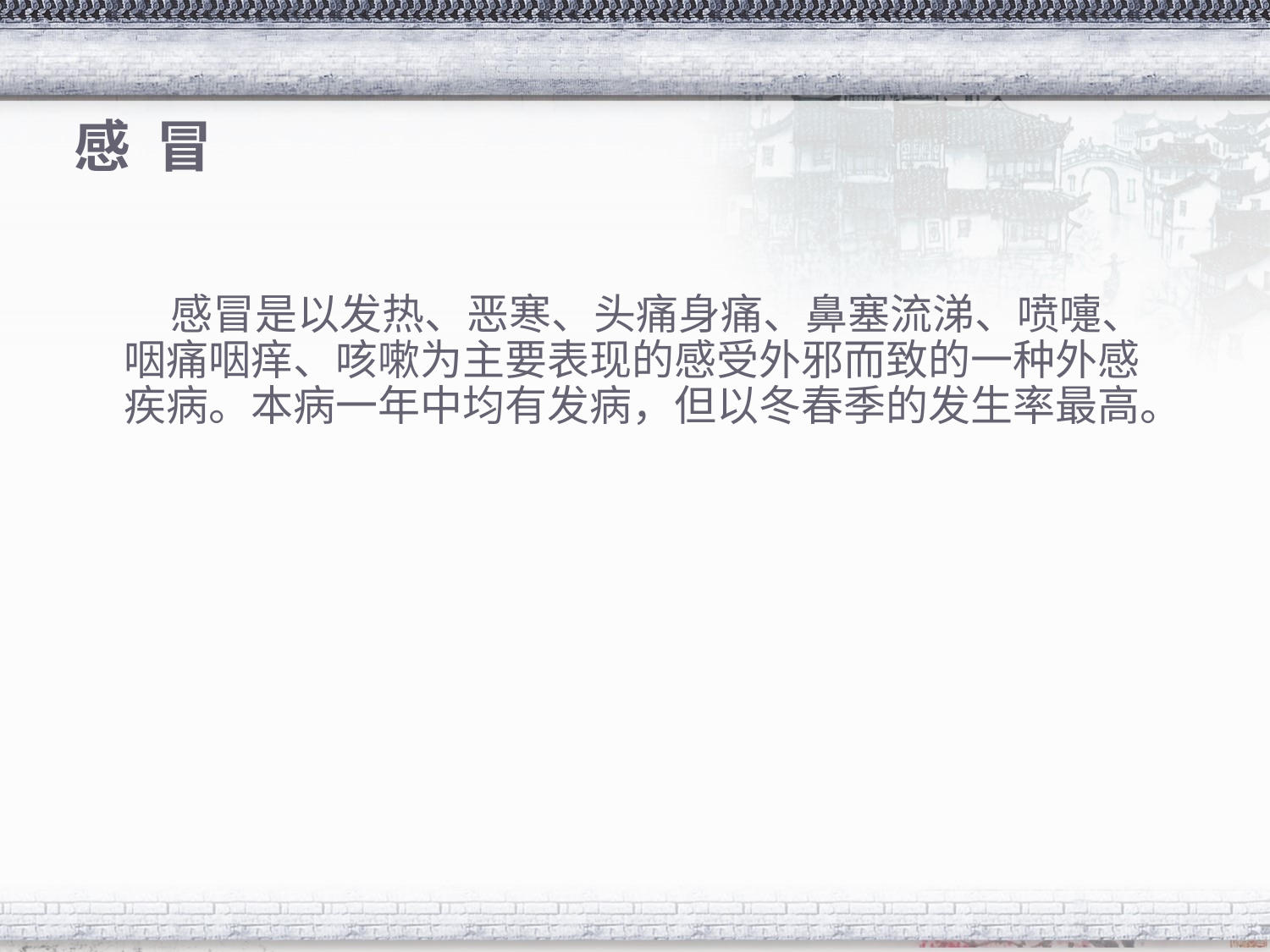

# 感  冒

         感冒是以发热、恶寒、头痛身痛、鼻塞流涕、喷嚏、咽痛咽痒、咳嗽为主要表现的感受外邪而致的一种外感疾病。本病一年中均有发病，但以冬春季的发生率最高。